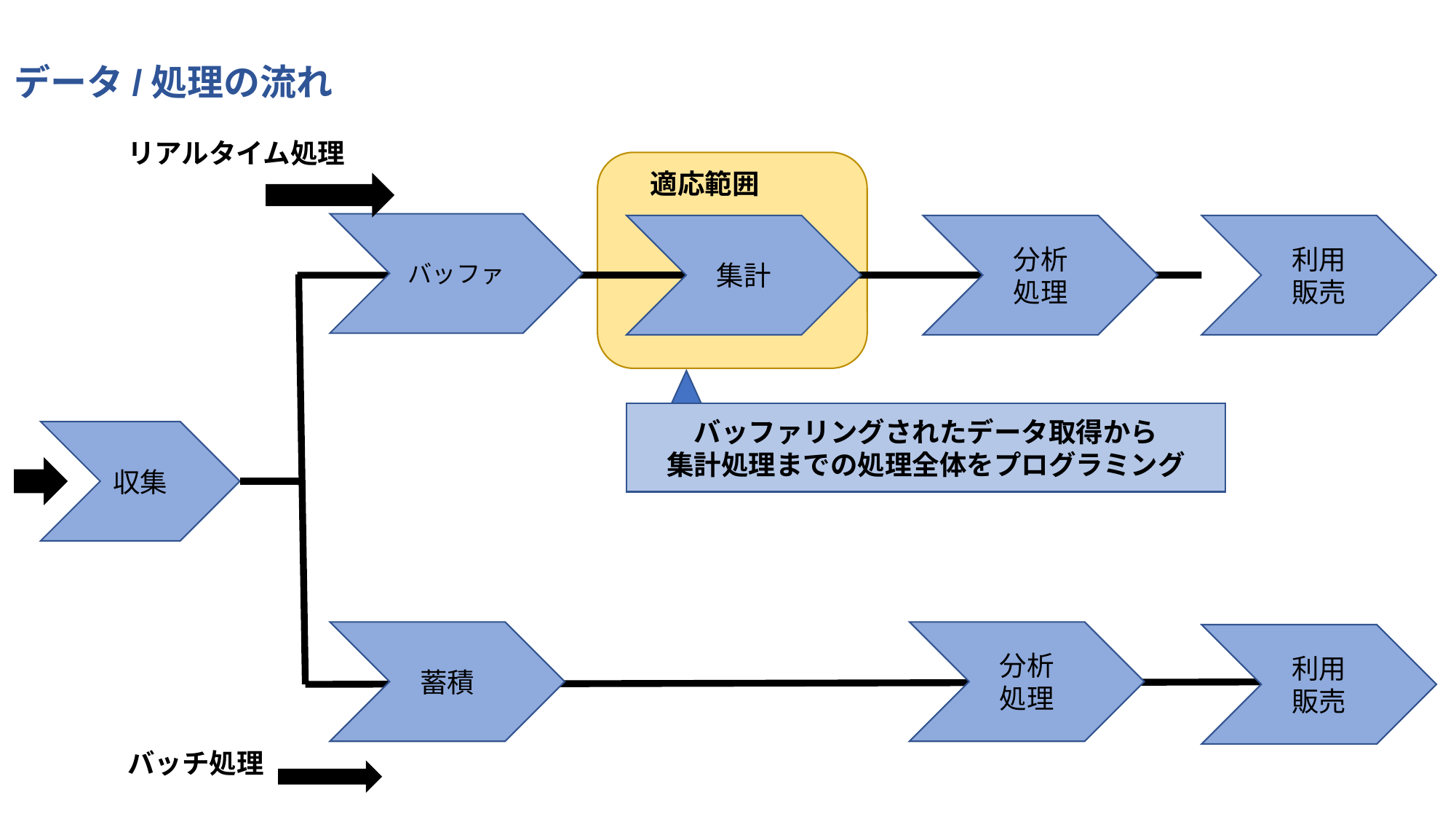

データ/処理の流れ
リアルタイム処理

適応範囲

バッファ
集計
分析
処理
利用
販売

バッファリングされたデータ取得から
集計処理までの処理全体をプログラミング
収集

蓄積
分析
処理
利用
販売
バッチ処理